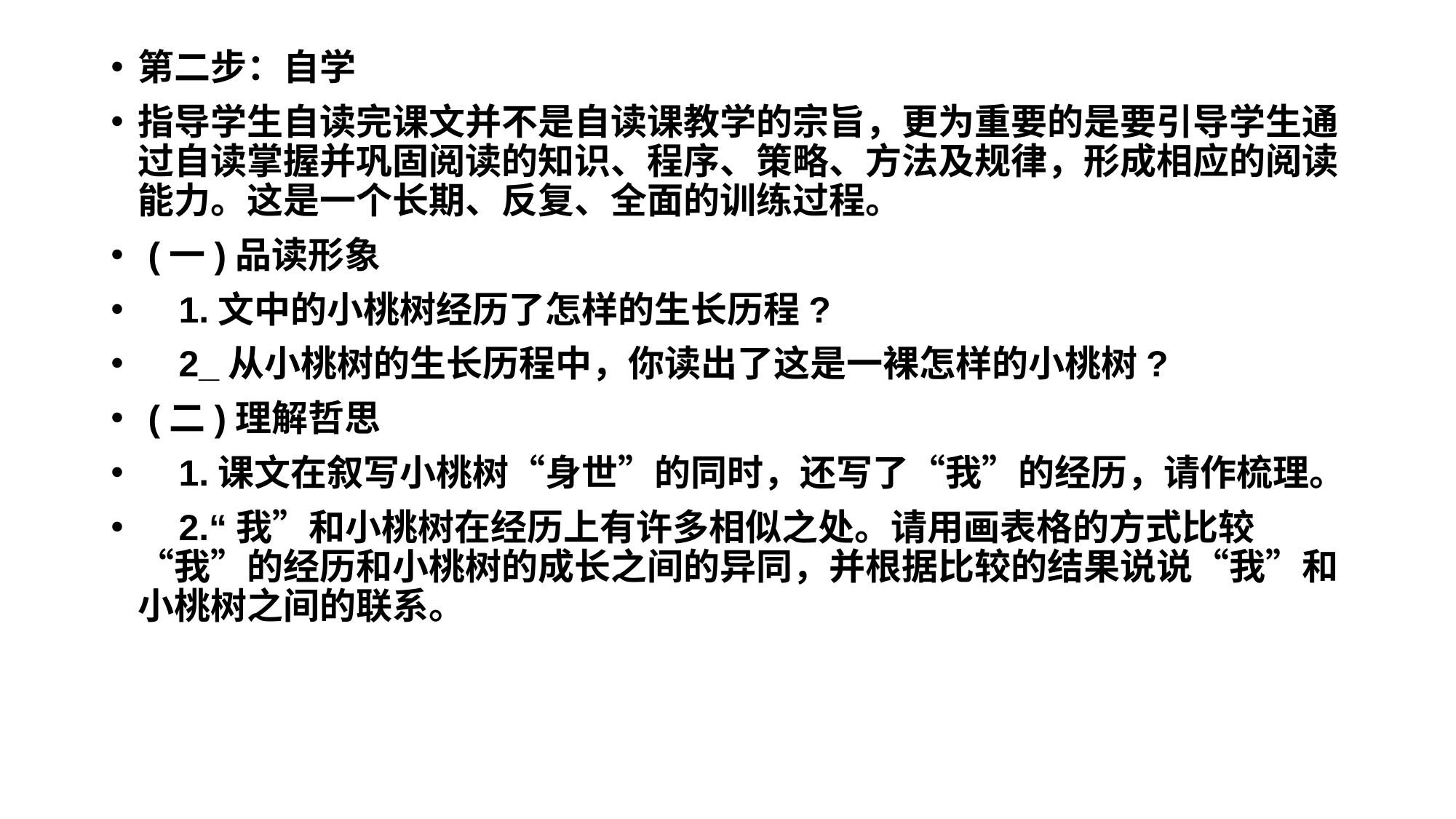

第二步：自学
指导学生自读完课文并不是自读课教学的宗旨，更为重要的是要引导学生通过自读掌握并巩固阅读的知识、程序、策略、方法及规律，形成相应的阅读能力。这是一个长期、反复、全面的训练过程。
 (一)品读形象
    1.文中的小桃树经历了怎样的生长历程?
    2_从小桃树的生长历程中，你读出了这是一裸怎样的小桃树?
 (二)理解哲思
    1.课文在叙写小桃树“身世”的同时，还写了“我”的经历，请作梳理。
    2.“我”和小桃树在经历上有许多相似之处。请用画表格的方式比较“我”的经历和小桃树的成长之间的异同，并根据比较的结果说说“我”和小桃树之间的联系。
#